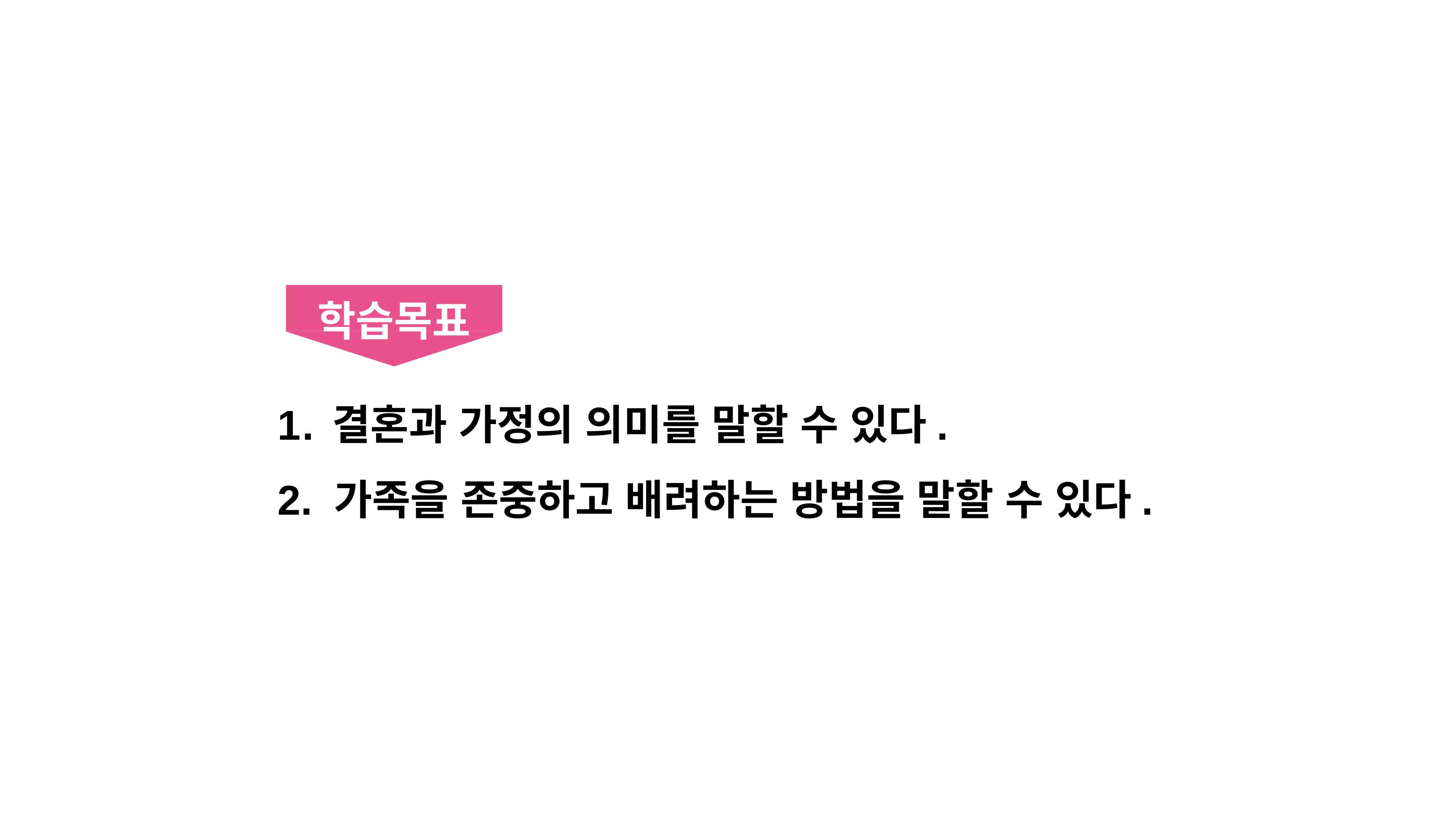

학습목표
결혼과 가정의 의미를 말할 수 있다.
2. 가족을 존중하고 배려하는 방법을 말할 수 있다.